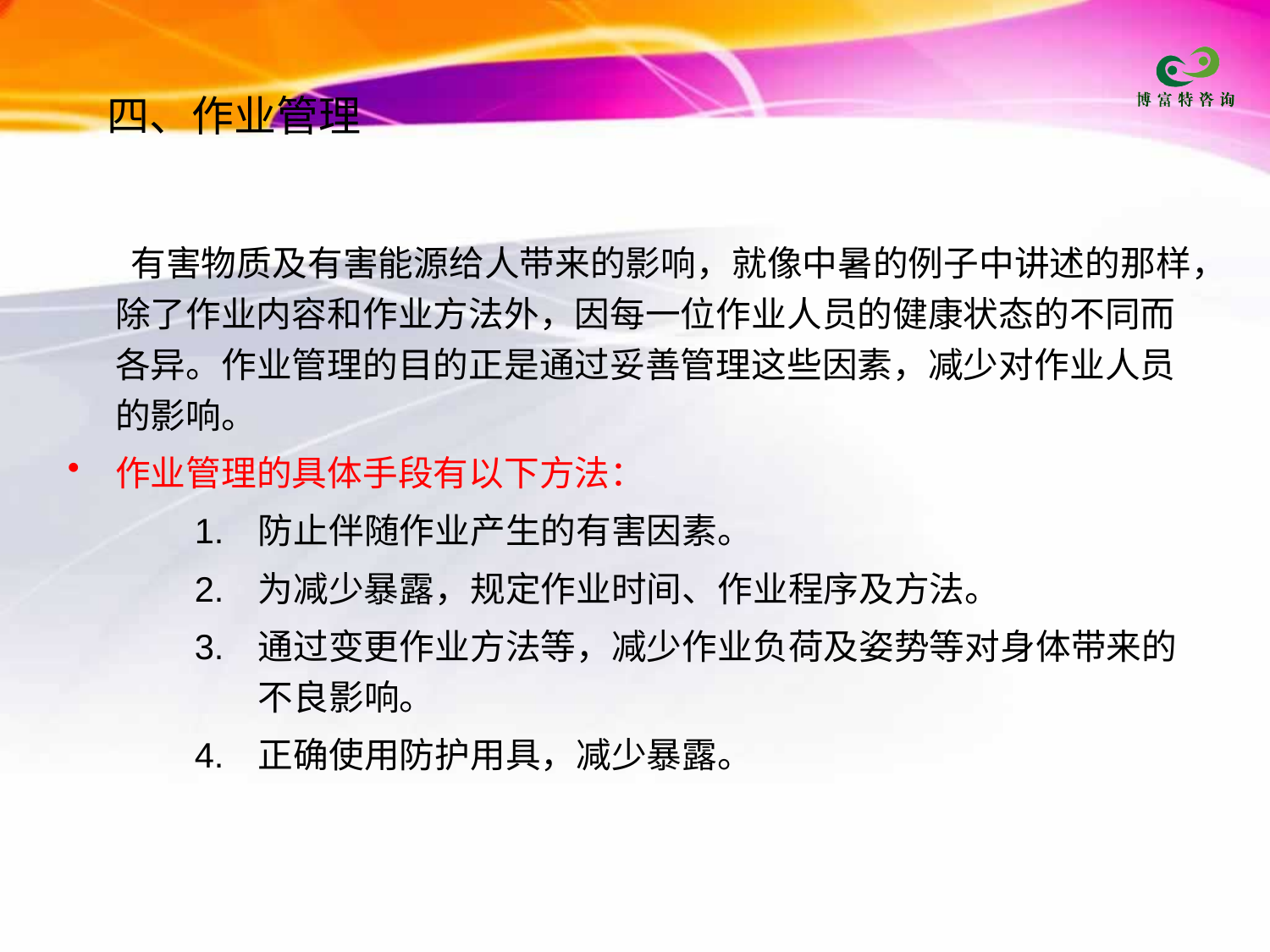

四、作业管理
       有害物质及有害能源给人带来的影响，就像中暑的例子中讲述的那样，除了作业内容和作业方法外，因每一位作业人员的健康状态的不同而各异。作业管理的目的正是通过妥善管理这些因素，减少对作业人员的影响。
作业管理的具体手段有以下方法：
防止伴随作业产生的有害因素。
为减少暴露，规定作业时间、作业程序及方法。
通过变更作业方法等，减少作业负荷及姿势等对身体带来的不良影响。
正确使用防护用具，减少暴露。